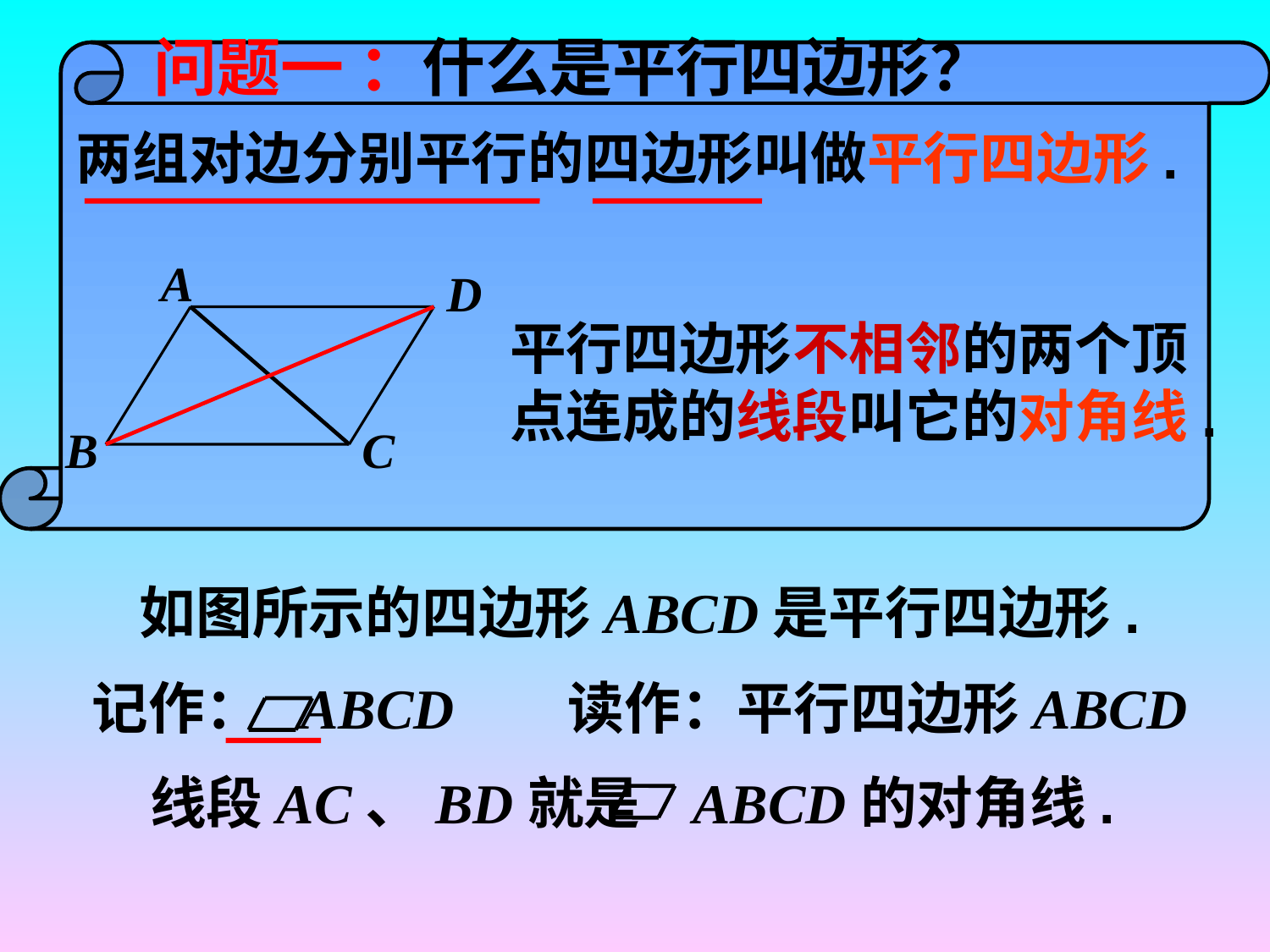

问题一 ：什么是平行四边形？

两组对边分别平行的四边形叫做平行四边形.

A
D
B
C

平行四边形不相邻的两个顶
点连成的线段叫它的对角线.
PPT模板：www.1ppt.com/moban/                  PPT素材：www.1ppt.com/sucai/
PPT背景：www.1ppt.com/beijing/                   PPT图表：www.1ppt.com/tubiao/
PPT下载：www.1ppt.com/xiazai/                     PPT教程： www.1ppt.com/powerpoint/
资料下载：www.1ppt.com/ziliao/                   范文下载：www.1ppt.com/fanwen/
试卷下载：www.1ppt.com/shiti/                     教案下载：www.1ppt.com/jiaoan/
PPT论坛：www.1ppt.cn                                     PPT课件：www.1ppt.com/kejian/
语文课件：www.1ppt.com/kejian/yuwen/    数学课件：www.1ppt.com/kejian/shuxue/
英语课件：www.1ppt.com/kejian/yingyu/    美术课件：www.1ppt.com/kejian/meishu/
科学课件：www.1ppt.com/kejian/kexue/     物理课件：www.1ppt.com/kejian/wuli/
化学课件：www.1ppt.com/kejian/huaxue/  生物课件：www.1ppt.com/kejian/shengwu/
地理课件：www.1ppt.com/kejian/dili/          历史课件：www.1ppt.com/kejian/lishi/
如图所示的四边形ABCD是平行四边形.
记作：  ABCD

 读作：平行四边形ABCD

线段AC、BD就是   ABCD的对角线.